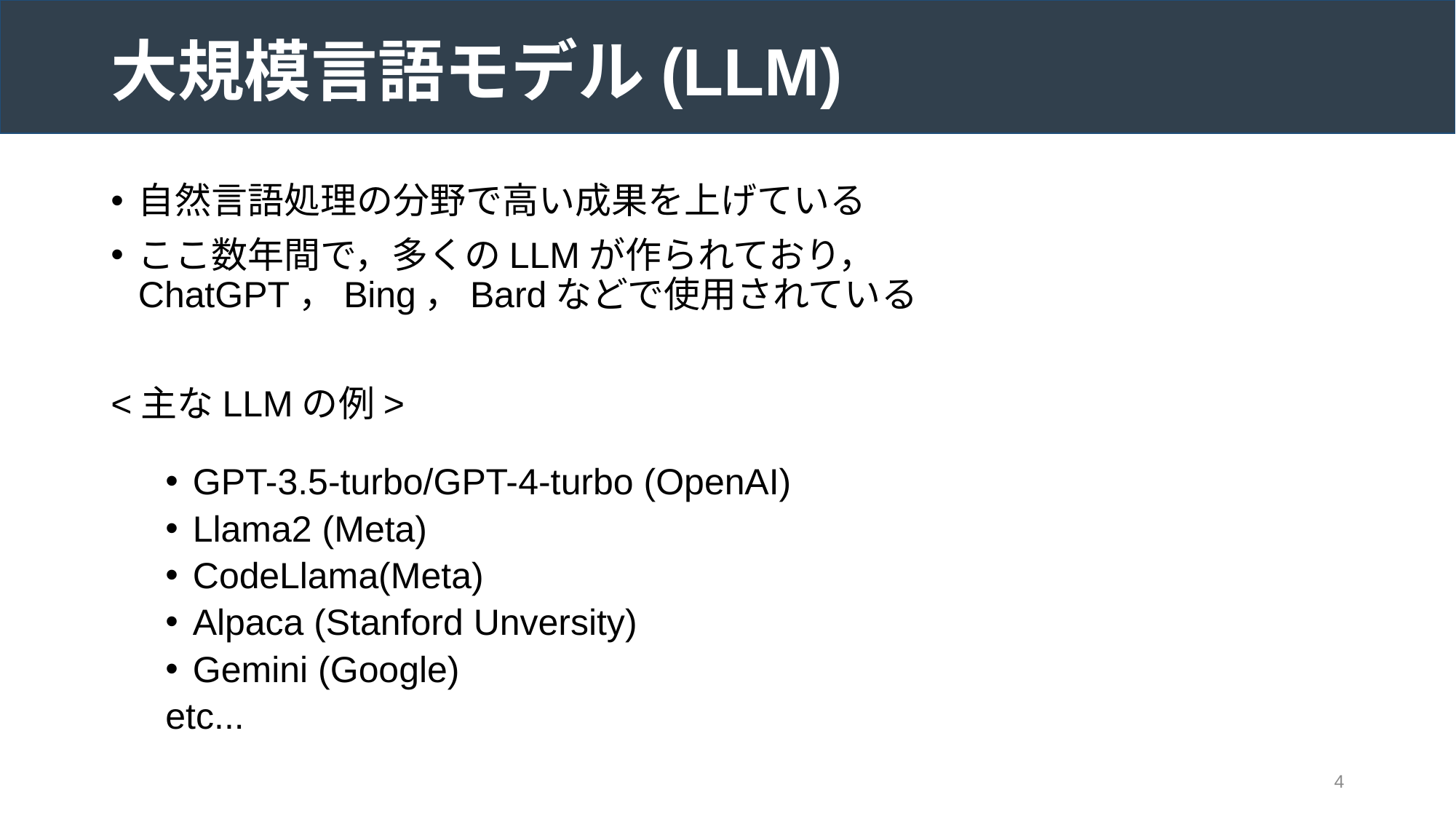

# 大規模言語モデル(LLM)
自然言語処理の分野で高い成果を上げている
ここ数年間で，多くのLLMが作られており，
ChatGPT，Bing，Bardなどで使用されている

<主なLLMの例>

GPT-3.5-turbo/GPT-4-turbo (OpenAI)
Llama2 (Meta)
CodeLlama(Meta)
Alpaca (Stanford Unversity)
Gemini (Google)
etc...

4